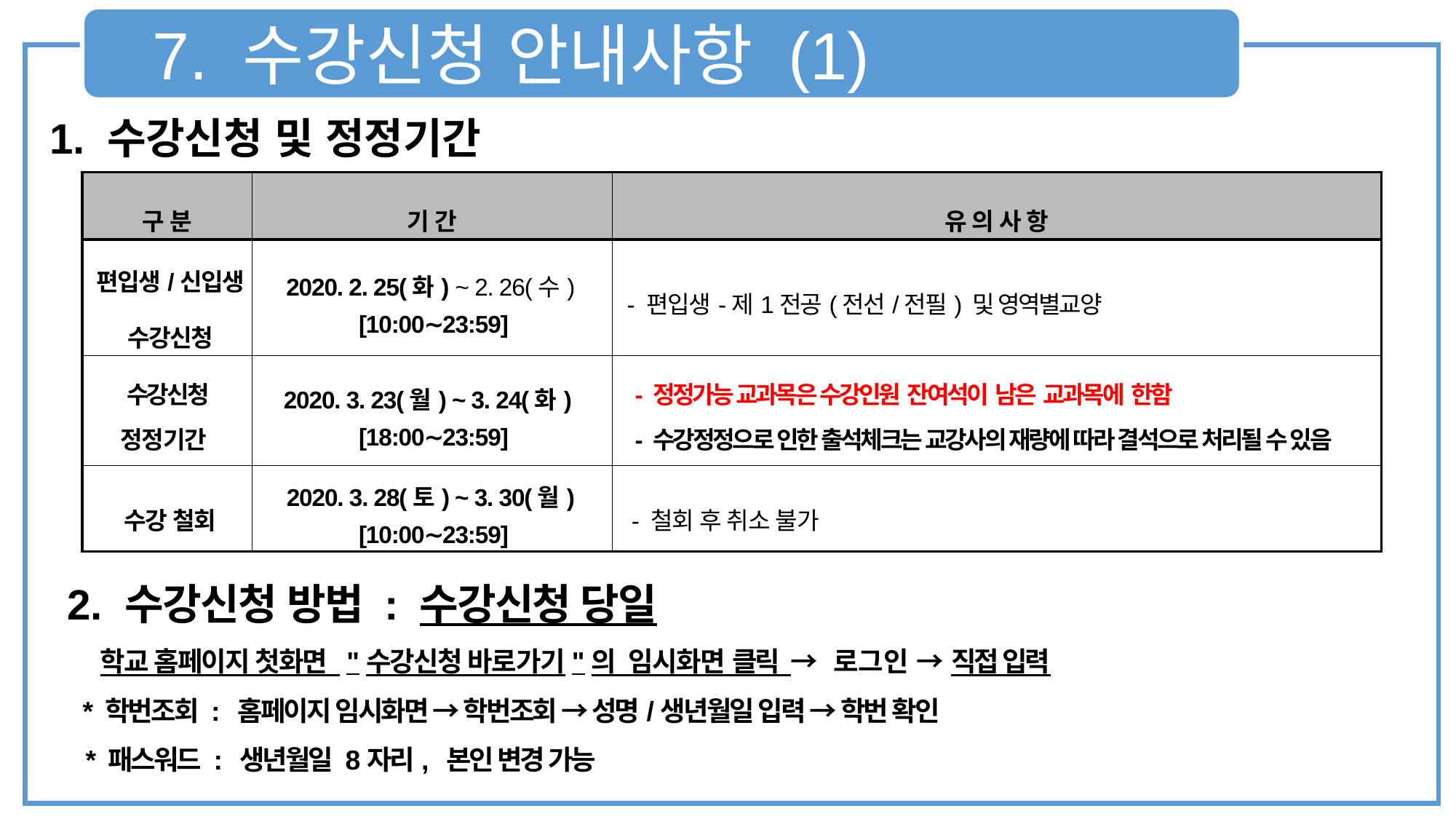

7. 수강신청 안내사항 (1)

1. 수강신청 및 정정기간
| 구 분 | 기 간 | 유 의 사 항 |
| --- | --- | --- |
| 편입생/신입생 수강신청 | 2020. 2. 25(화) ~ 2. 26(수) [10:00∼23:59] | - 편입생-제1전공(전선/전필) 및 영역별교양 |
| 수강신청 정정기간 | 2020. 3. 23(월) ~ 3. 24(화) [18:00∼23:59] | - 정정가능 교과목은 수강인원 잔여석이 남은 교과목에 한함 - 수강정정으로 인한 출석체크는 교강사의 재량에 따라 결석으로 처리될 수 있음 |
| 수강 철회 | 2020. 3. 28(토) ~ 3. 30(월) [10:00∼23:59] | - 철회 후 취소 불가 |
2. 수강신청 방법 : 수강신청 당일
    학교 홈페이지 첫화면  "수강신청 바로가기"의  임시화면 클릭  →  로그인 → 직접 입력
  * 학번조회 :  홈페이지 임시화면 → 학번조회 → 성명/생년월일 입력 → 학번 확인
   * 패스워드 :  생년월일 8자리,  본인 변경 가능